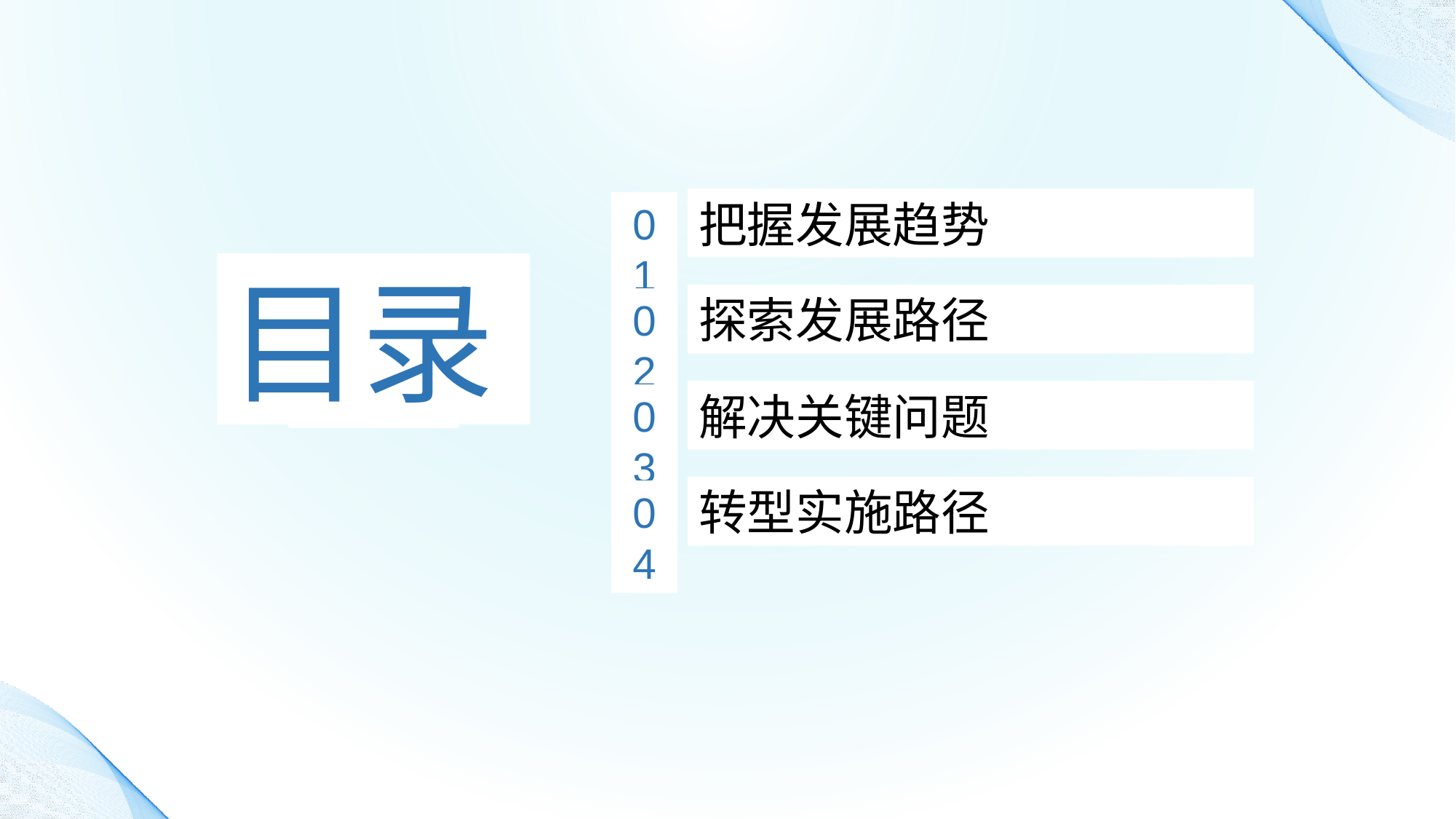

把握发展趋势
01

目录
探索发展路径
02

解决关键问题
03

转型实施路径
04